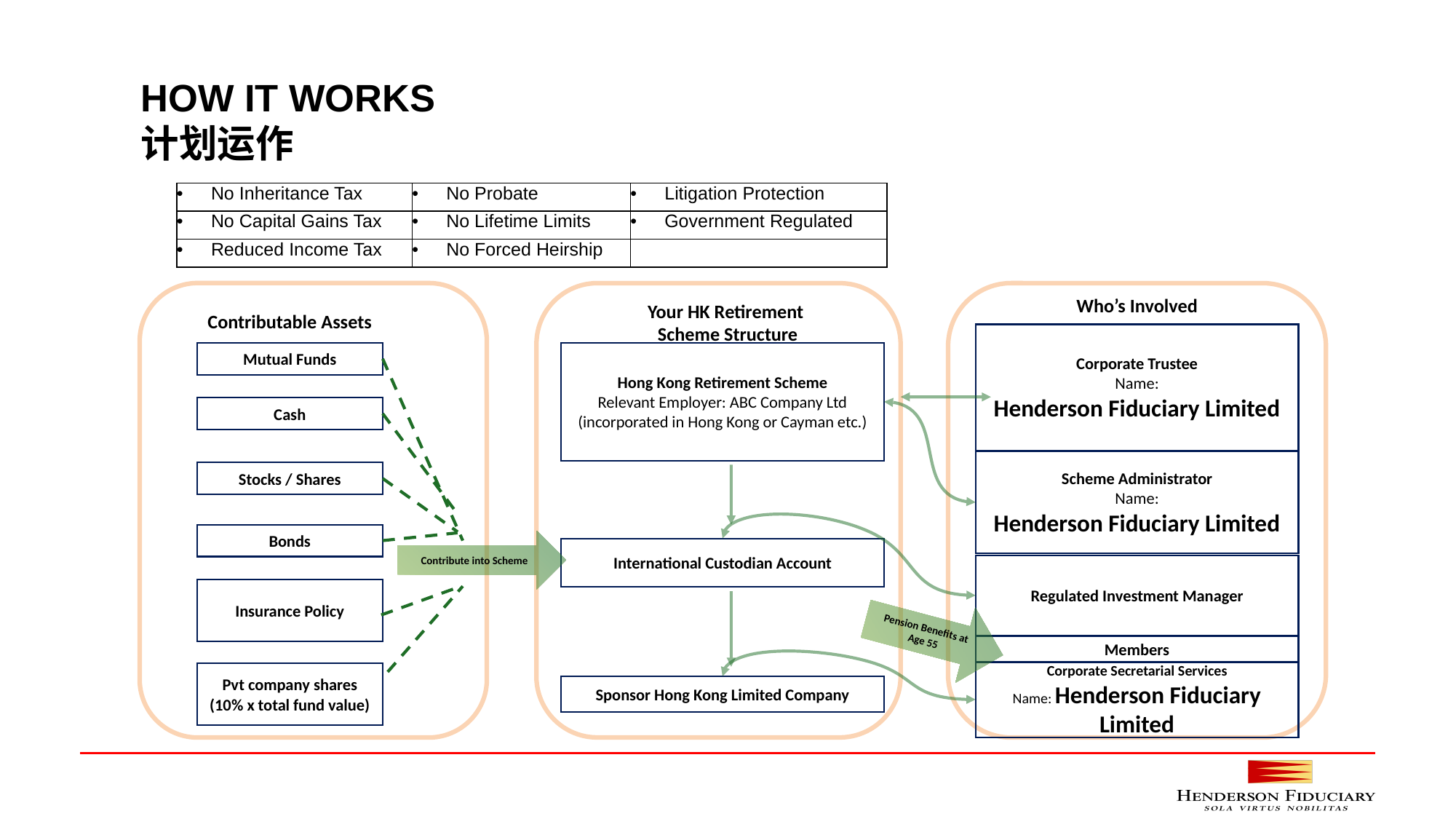

HOW IT WORKS
计划运作
| No Inheritance Tax | No Probate | Litigation Protection |
| --- | --- | --- |
| No Capital Gains Tax | No Lifetime Limits | Government Regulated |
| Reduced Income Tax | No Forced Heirship |  |

Who’s Involved
Your HK Retirement
Scheme Structure
Contributable Assets
Corporate Trustee
Name:
Henderson Fiduciary Limited
Mutual Funds
Hong Kong Retirement Scheme
Relevant Employer: ABC Company Ltd (incorporated in Hong Kong or Cayman etc.)
Cash
Scheme Administrator
Name:
Henderson Fiduciary Limited
Stocks / Shares
Bonds
Contribute into Scheme
International Custodian Account
Regulated Investment Manager
Insurance Policy
Pension Benefits at Age 55
Members
Corporate Secretarial Services
Name: Henderson Fiduciary Limited
Pvt company shares (10% x total fund value)
Sponsor Hong Kong Limited Company